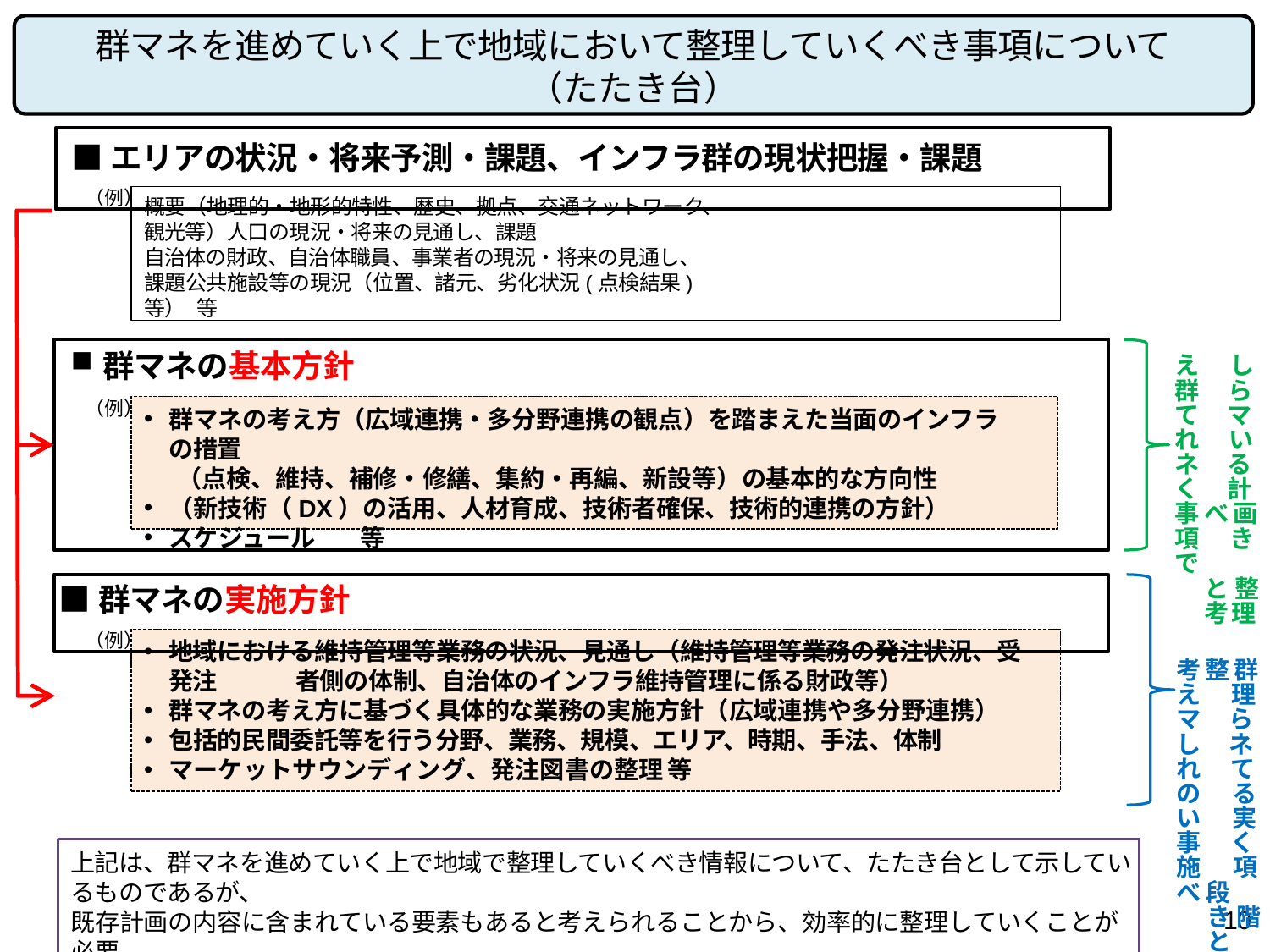

# 群マネを進めていく上で地域において整理していくべき事項について
（たたき台）
■エリアの状況・将来予測・課題、インフラ群の現状把握・課題
（例）
概要（地理的・地形的特性、歴史、拠点、交通ネットワーク、観光等）人口の現況・将来の見通し、課題
自治体の財政、自治体職員、事業者の現況・将来の見通し、課題公共施設等の現況（位置、諸元、劣化状況(点検結果)等）  等

群マネの基本方針
（例）

えし群らてマれいネるく計事べ画項きで
と整考理
考整群え理マらしネれてのるい実事く施項べ段
き階とで
群マネの考え方（広域連携・多分野連携の観点）を踏まえた当面のインフラの措置
（点検、維持、補修・修繕、集約・再編、新設等）の基本的な方向性
（新技術（DX）の活用、人材育成、技術者確保、技術的連携の方針）
スケジュール	等
■群マネの実施方針
（例）

地域における維持管理等業務の状況、見通し（維持管理等業務の発注状況、受発注	者側の体制、自治体のインフラ維持管理に係る財政等）
群マネの考え方に基づく具体的な業務の実施方針（広域連携や多分野連携）
包括的民間委託等を行う分野、業務、規模、エリア、時期、手法、体制
マーケットサウンディング、発注図書の整理	等
上記は、群マネを進めていく上で地域で整理していくべき情報について、たたき台として示しているものであるが、
既存計画の内容に含まれている要素もあると考えられることから、効率的に整理していくことが必要
10